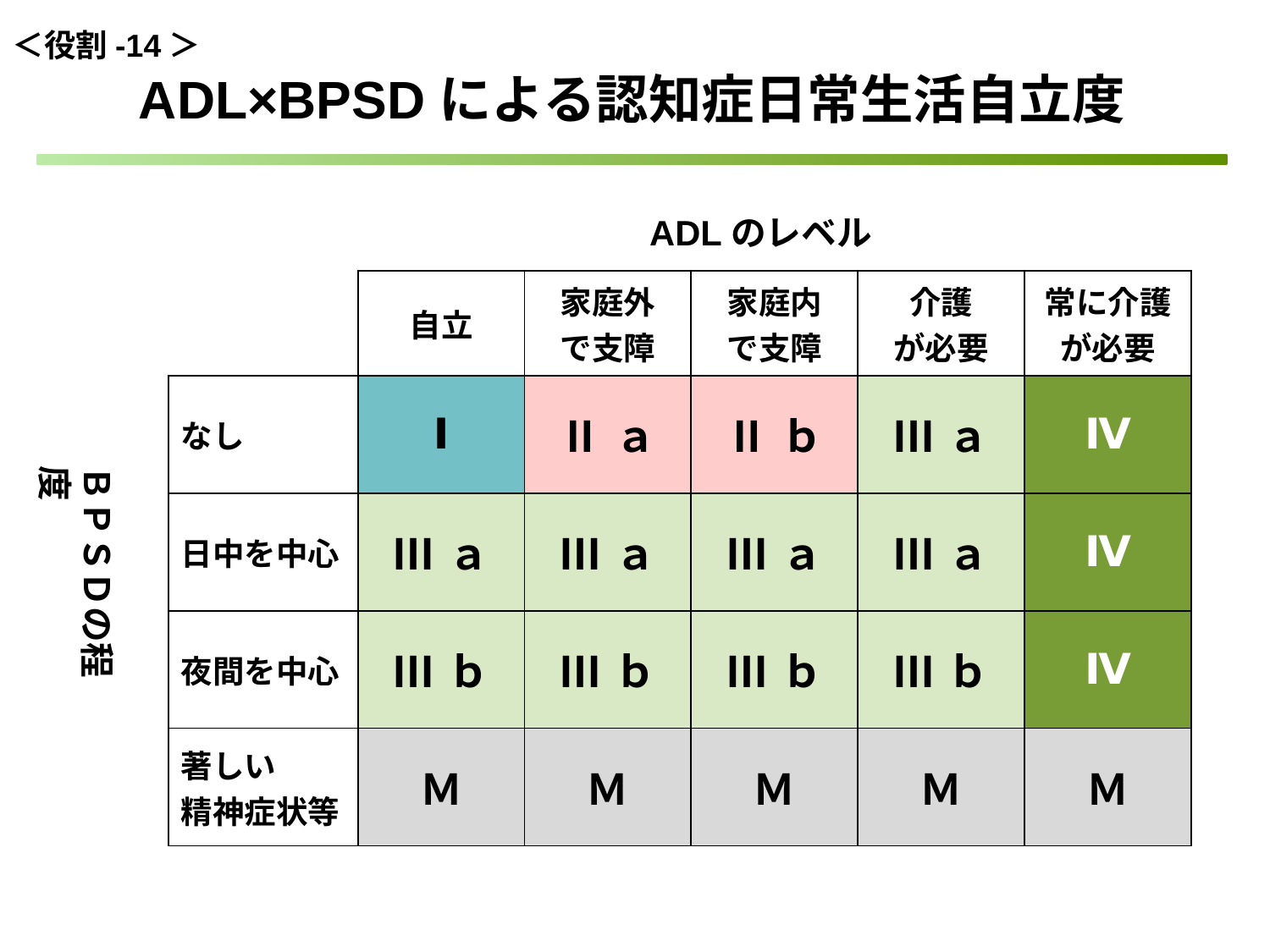

＜役割-14＞
ADL×BPSDによる認知症日常生活自立度

ADLのレベル
|  |  | 自立 | 家庭外 で支障 | 家庭内 で支障 | 介護 が必要 | 常に介護 が必要 |
| --- | --- | --- | --- | --- | --- | --- |
|  | なし | Ⅰ | Ⅱａ | Ⅱｂ | Ⅲａ | Ⅳ |
|  | 日中を中心 | Ⅲａ | Ⅲａ | Ⅲａ | Ⅲａ | Ⅳ |
|  | 夜間を中心 | Ⅲｂ | Ⅲｂ | Ⅲｂ | Ⅲｂ | Ⅳ |
|  | 著しい 精神症状等 | Ｍ | Ｍ | Ｍ | Ｍ | Ｍ |
|  |  |  |  |  |  |  |
ＢＰＳＤの程度